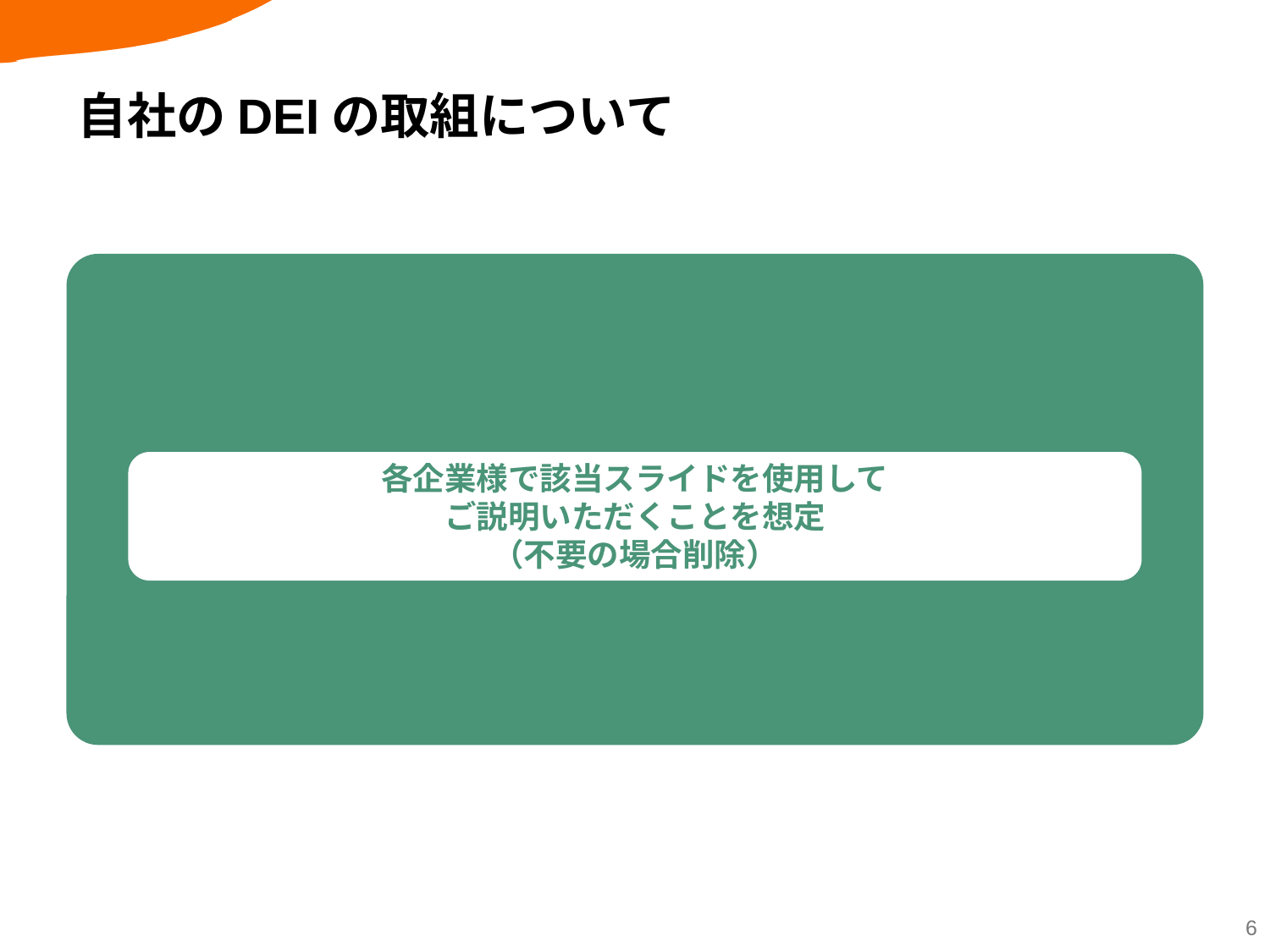

# 自社のDEIの取組について

各企業様で該当スライドを使用して
ご説明いただくことを想定
（不要の場合削除）
6